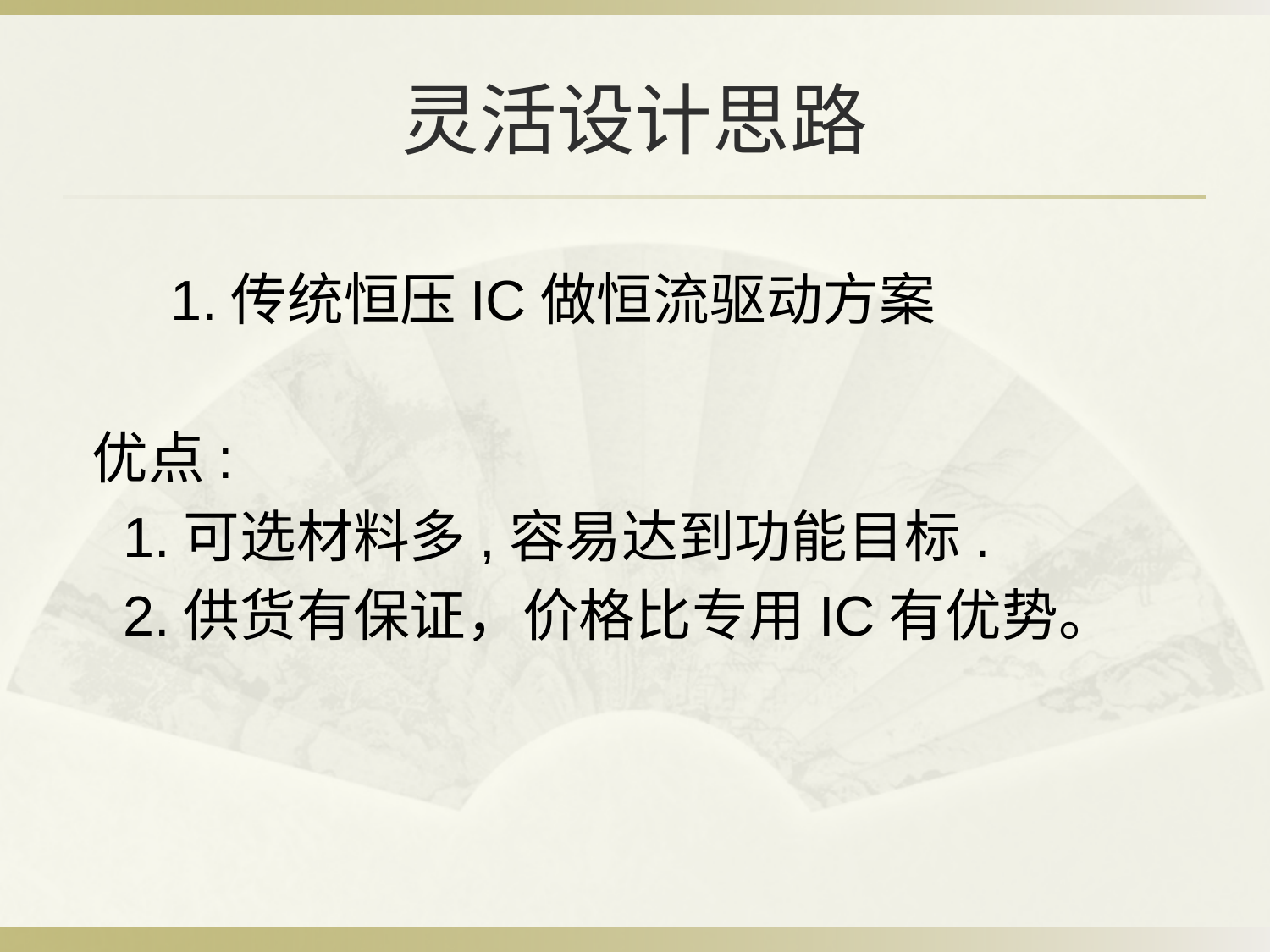

# 灵活设计思路
     1.传统恒压IC做恒流驱动方案

优点:
  1.可选材料多,容易达到功能目标.
  2.供货有保证，价格比专用IC有优势。